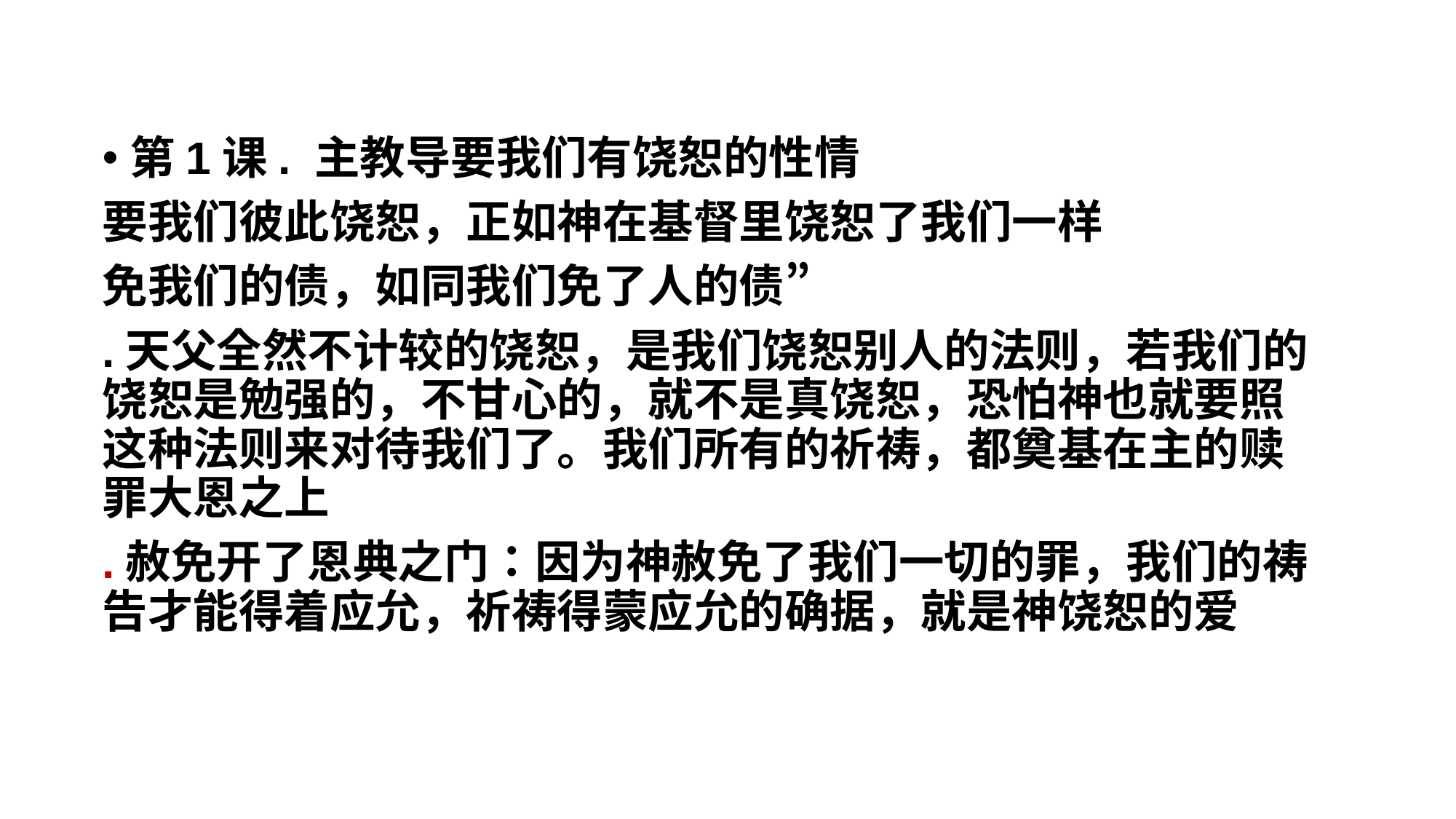

第1课. 主教导要我们有饶恕的性情
要我们彼此饶恕，正如神在基督里饶恕了我们一样
免我们的债，如同我们免了人的债”
.天父全然不计较的饶恕，是我们饶恕别人的法则，若我们的饶恕是勉强的，不甘心的，就不是真饶恕，恐怕神也就要照这种法则来对待我们了。我们所有的祈祷，都奠基在主的赎罪大恩之上
.赦免开了恩典之门：因为神赦免了我们一切的罪，我们的祷告才能得着应允，祈祷得蒙应允的确据，就是神饶恕的爱